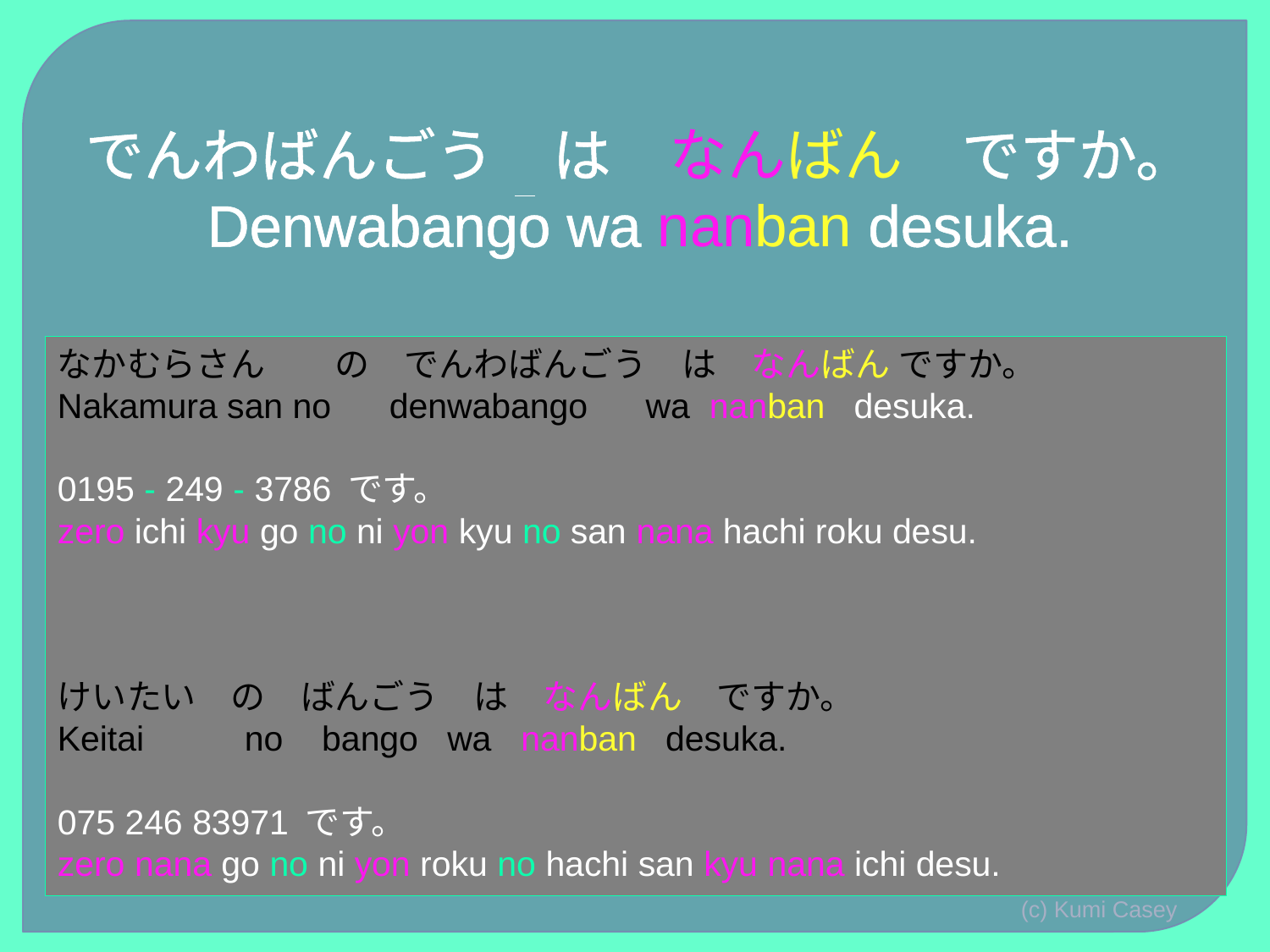

# でんわばんごう　は　なんばん　ですか。 Denwabango wa nanban desuka.
なかむらさん　　の　でんわばんごう　は　なんばん ですか。
Nakamura san no 　denwabango 　wa  nanban   desuka.

0195 - 249 - 3786 です。
zero ichi kyu go no ni yon kyu no san nana hachi roku desu.

けいたい　の　ばんごう　は　なんばん　ですか。
Keitai 　　 no    bango   wa   nanban   desuka.

075 246 83971 です。
zero nana go no ni yon roku no hachi san kyu nana ichi desu.

(c) Kumi Casey